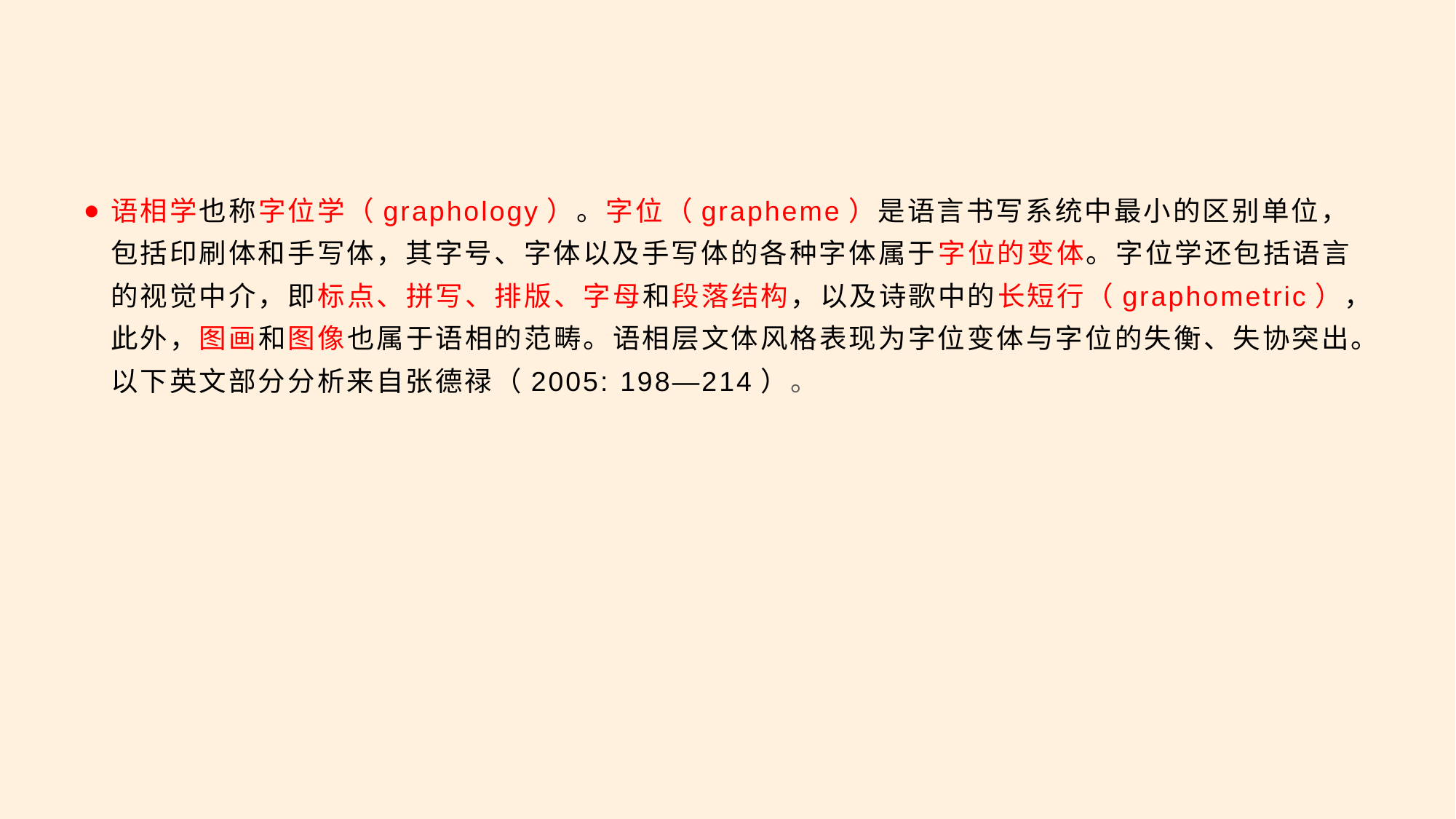

#
语相学也称字位学（graphology）。字位（grapheme）是语言书写系统中最小的区别单位，包括印刷体和手写体，其字号、字体以及手写体的各种字体属于字位的变体。字位学还包括语言的视觉中介，即标点、拼写、排版、字母和段落结构，以及诗歌中的长短行（graphometric），此外，图画和图像也属于语相的范畴。语相层文体风格表现为字位变体与字位的失衡、失协突出。以下英文部分分析来自张德禄（2005: 198—214）。